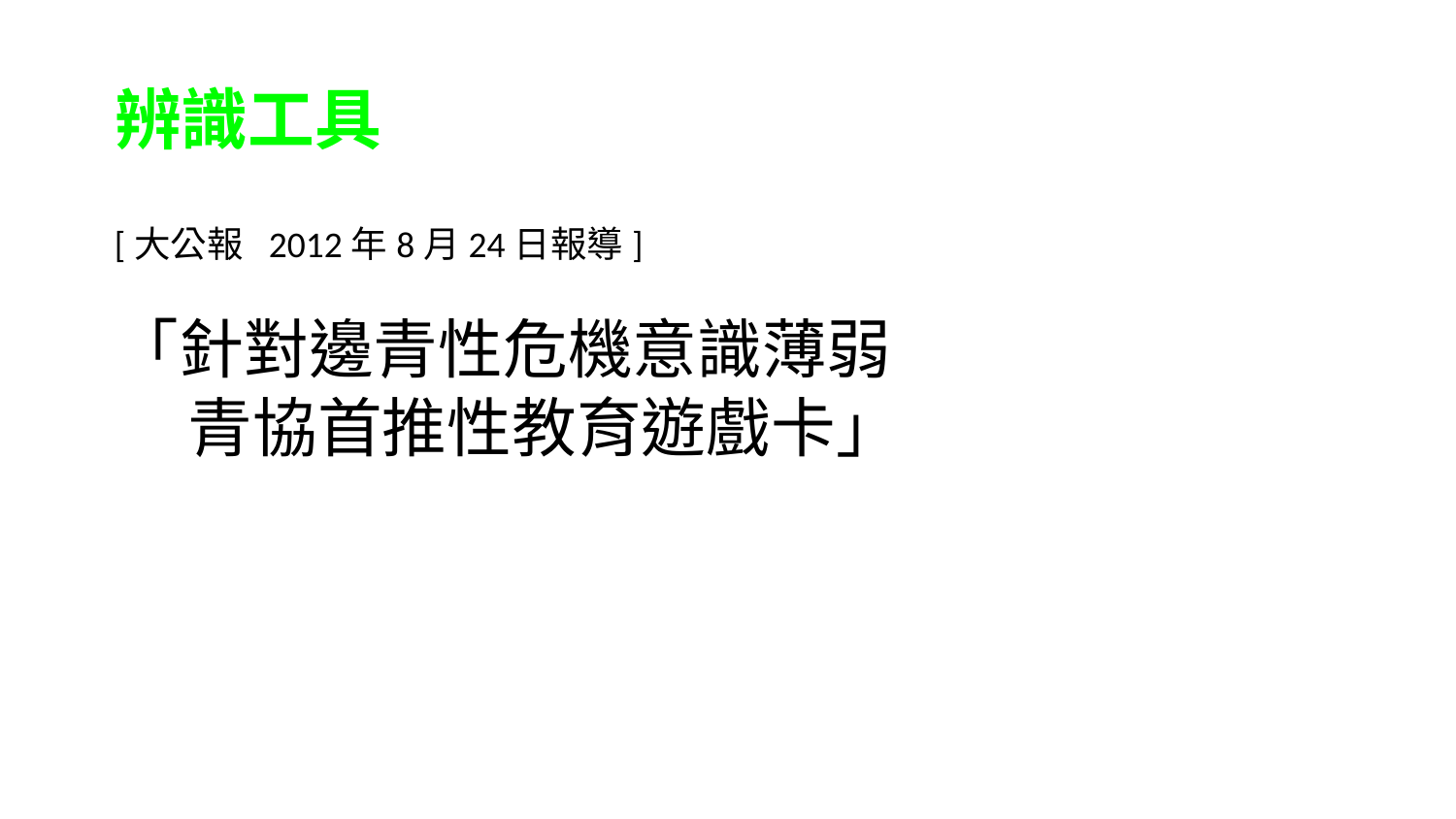

# 辨識工具
[大公報  2012年8月24日報導]

「針對邊青性危機意識薄弱
    青協首推性教育遊戲卡」